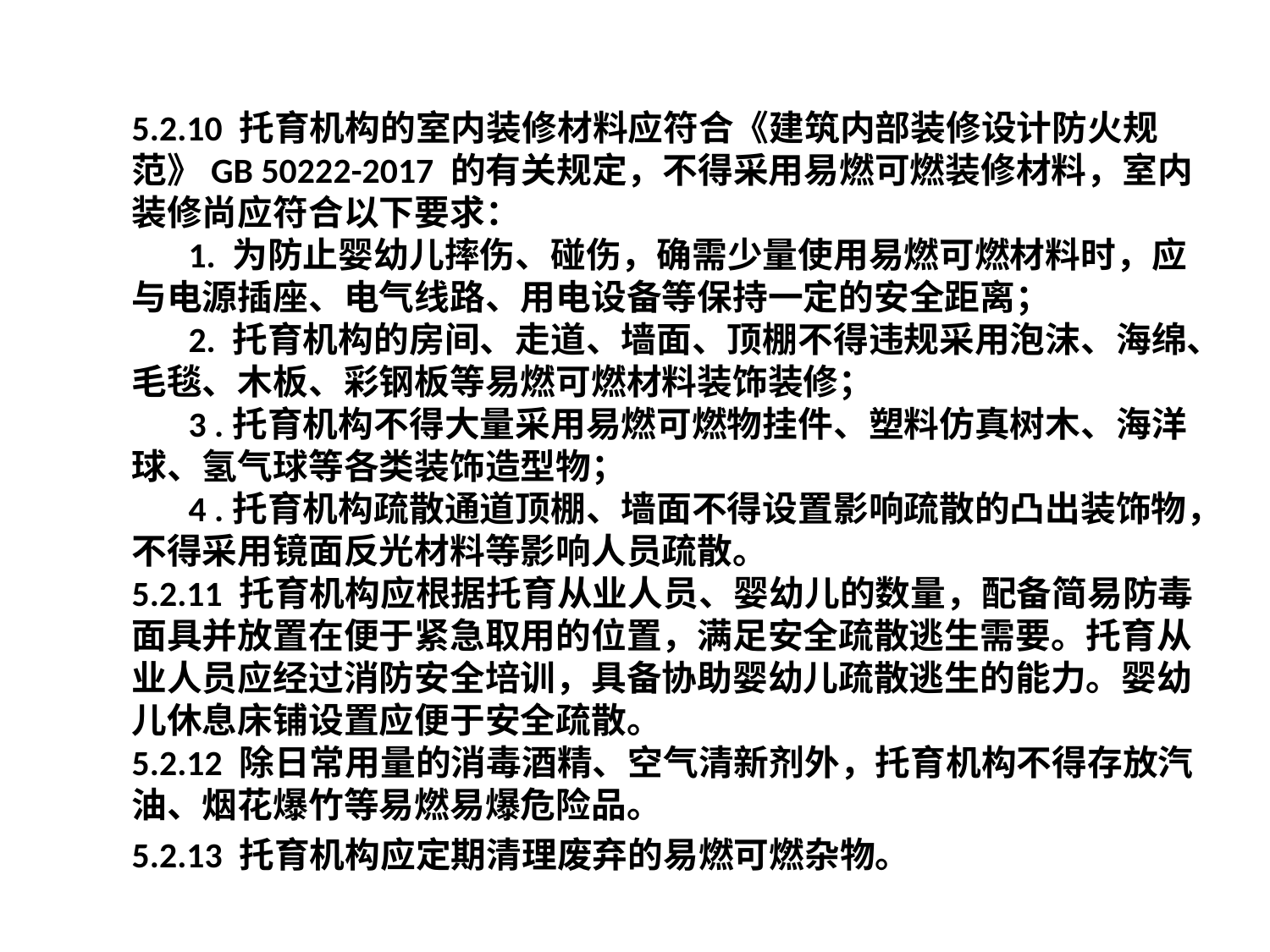

#
5.2.10 托育机构的室内装修材料应符合《建筑内部装修设计防火规范》GB 50222-2017 的有关规定，不得采用易燃可燃装修材料，室内装修尚应符合以下要求：
      1. 为防止婴幼儿摔伤、碰伤，确需少量使用易燃可燃材料时，应与电源插座、电气线路、用电设备等保持一定的安全距离；
      2. 托育机构的房间、走道、墙面、顶棚不得违规采用泡沫、海绵、毛毯、木板、彩钢板等易燃可燃材料装饰装修；
      3 .托育机构不得大量采用易燃可燃物挂件、塑料仿真树木、海洋球、氢气球等各类装饰造型物；
      4 .托育机构疏散通道顶棚、墙面不得设置影响疏散的凸出装饰物，不得采用镜面反光材料等影响人员疏散。
5.2.11 托育机构应根据托育从业人员、婴幼儿的数量，配备简易防毒面具并放置在便于紧急取用的位置，满足安全疏散逃生需要。托育从业人员应经过消防安全培训，具备协助婴幼儿疏散逃生的能力。婴幼儿休息床铺设置应便于安全疏散。
5.2.12 除日常用量的消毒酒精、空气清新剂外，托育机构不得存放汽油、烟花爆竹等易燃易爆危险品。
5.2.13 托育机构应定期清理废弃的易燃可燃杂物。